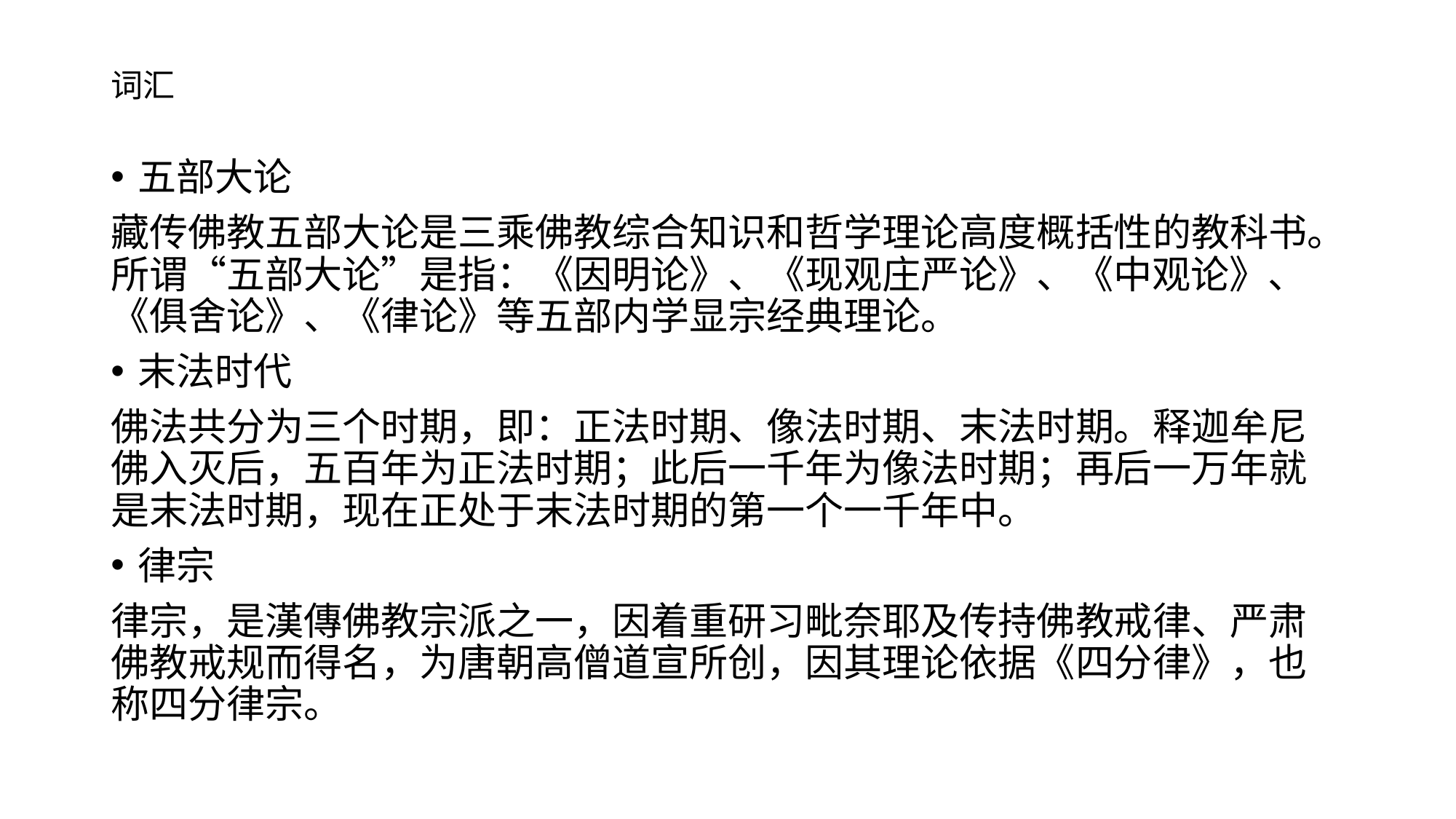

# 词汇
五部大论
藏传佛教五部大论是三乘佛教综合知识和哲学理论高度概括性的教科书。所谓“五部大论”是指：《因明论》、《现观庄严论》、《中观论》、《俱舍论》、《律论》等五部内学显宗经典理论。
末法时代
佛法共分为三个时期，即：正法时期、像法时期、末法时期。释迦牟尼佛入灭后，五百年为正法时期；此后一千年为像法时期；再后一万年就是末法时期，现在正处于末法时期的第一个一千年中。
律宗
律宗，是漢傳佛教宗派之一，因着重研习毗奈耶及传持佛教戒律、严肃佛教戒规而得名，为唐朝高僧道宣所创，因其理论依据《四分律》，也称四分律宗。